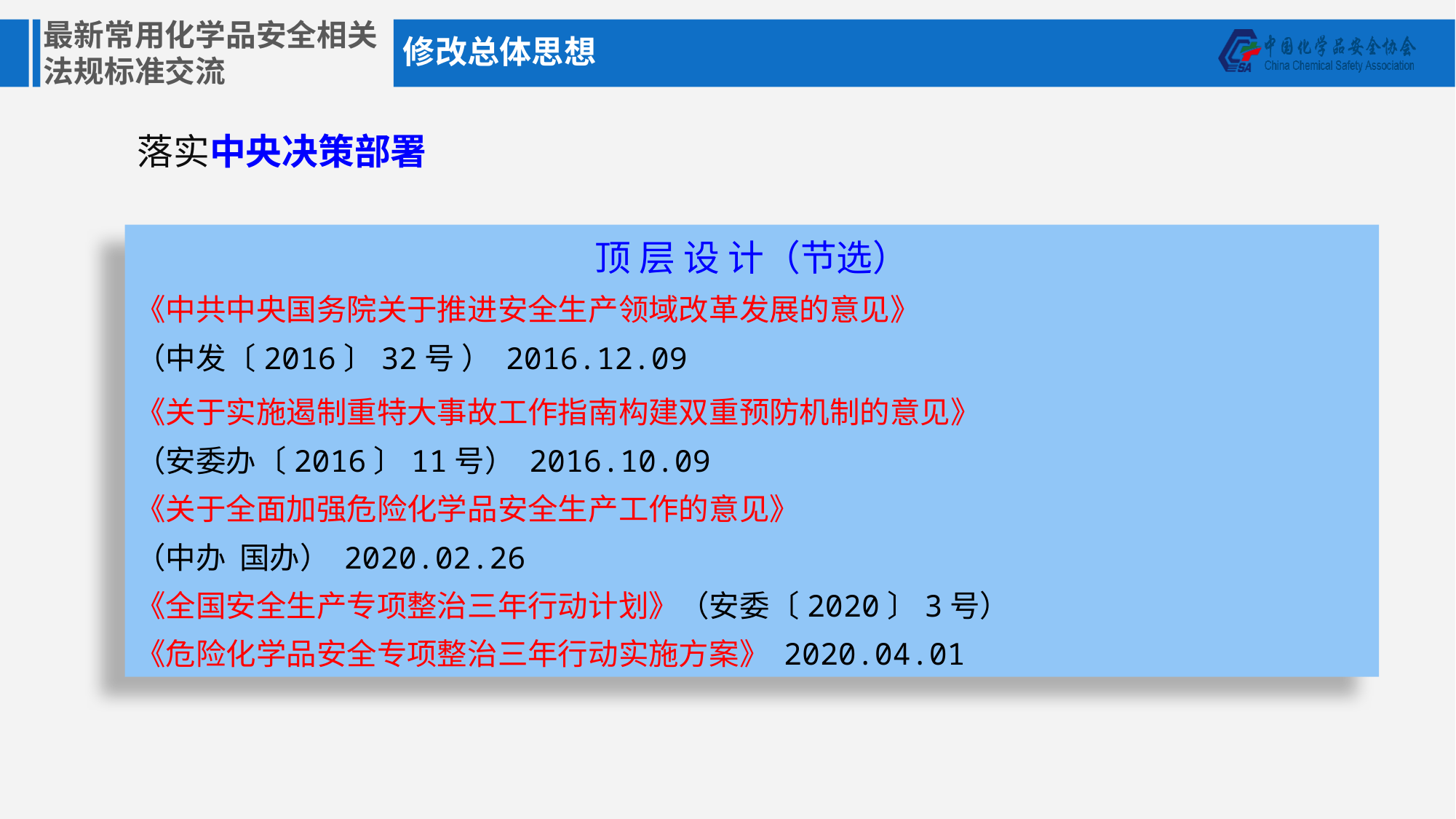

修改总体思想
落实中央决策部署
顶 层 设 计（节选）
《中共中央国务院关于推进安全生产领域改革发展的意见》
（中发〔2016〕32号 ） 2016.12.09
《关于实施遏制重特大事故工作指南构建双重预防机制的意见》
（安委办〔2016〕11号） 2016.10.09
《关于全面加强危险化学品安全生产工作的意见》
（中办  国办） 2020.02.26
《全国安全生产专项整治三年行动计划》（安委〔2020〕3号）
《危险化学品安全专项整治三年行动实施方案》 2020.04.01